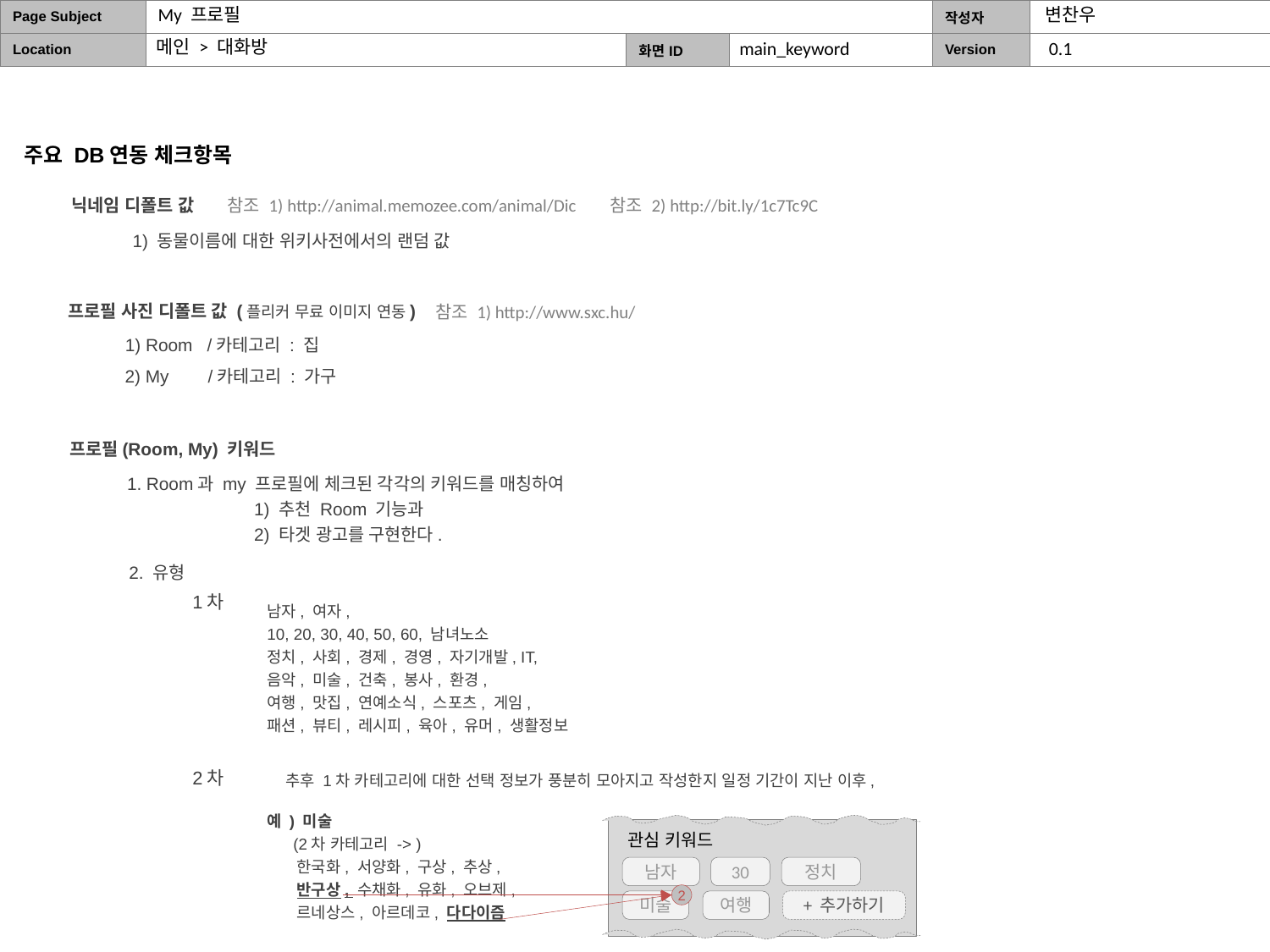

My 프로필
변찬우
메인 > 대화방
main_keyword
0.1
주요 DB연동 체크항목
닉네임 디폴트 값
참조 1) http://animal.memozee.com/animal/Dic
참조 2) http://bit.ly/1c7Tc9C
1) 동물이름에 대한 위키사전에서의 랜덤 값
프로필 사진 디폴트 값 (플리커 무료 이미지 연동)
참조 1) http://www.sxc.hu/
1) Room   /카테고리 : 집
2) My        /카테고리 : 가구
프로필(Room, My) 키워드
1. Room과 my 프로필에 체크된 각각의 키워드를 매칭하여
	1) 추천 Room 기능과
	2) 타겟 광고를 구현한다.
2. 유형
1차
남자, 여자,
10, 20, 30, 40, 50, 60, 남녀노소
정치, 사회, 경제, 경영, 자기개발, IT,
음악, 미술, 건축, 봉사, 환경,
여행, 맛집, 연예소식, 스포츠, 게임,
패션, 뷰티, 레시피, 육아, 유머, 생활정보
2차
추후 1차 카테고리에 대한 선택 정보가 풍분히 모아지고 작성한지 일정 기간이 지난 이후,
예 ) 미술
      (2차 카테고리 -> )
      한국화, 서양화, 구상, 추상,
      반구상, 수채화, 유화, 오브제,
      르네상스, 아르데코, 다다이즘

관심 키워드
남자
30
정치
2
미술
여행
+ 추가하기